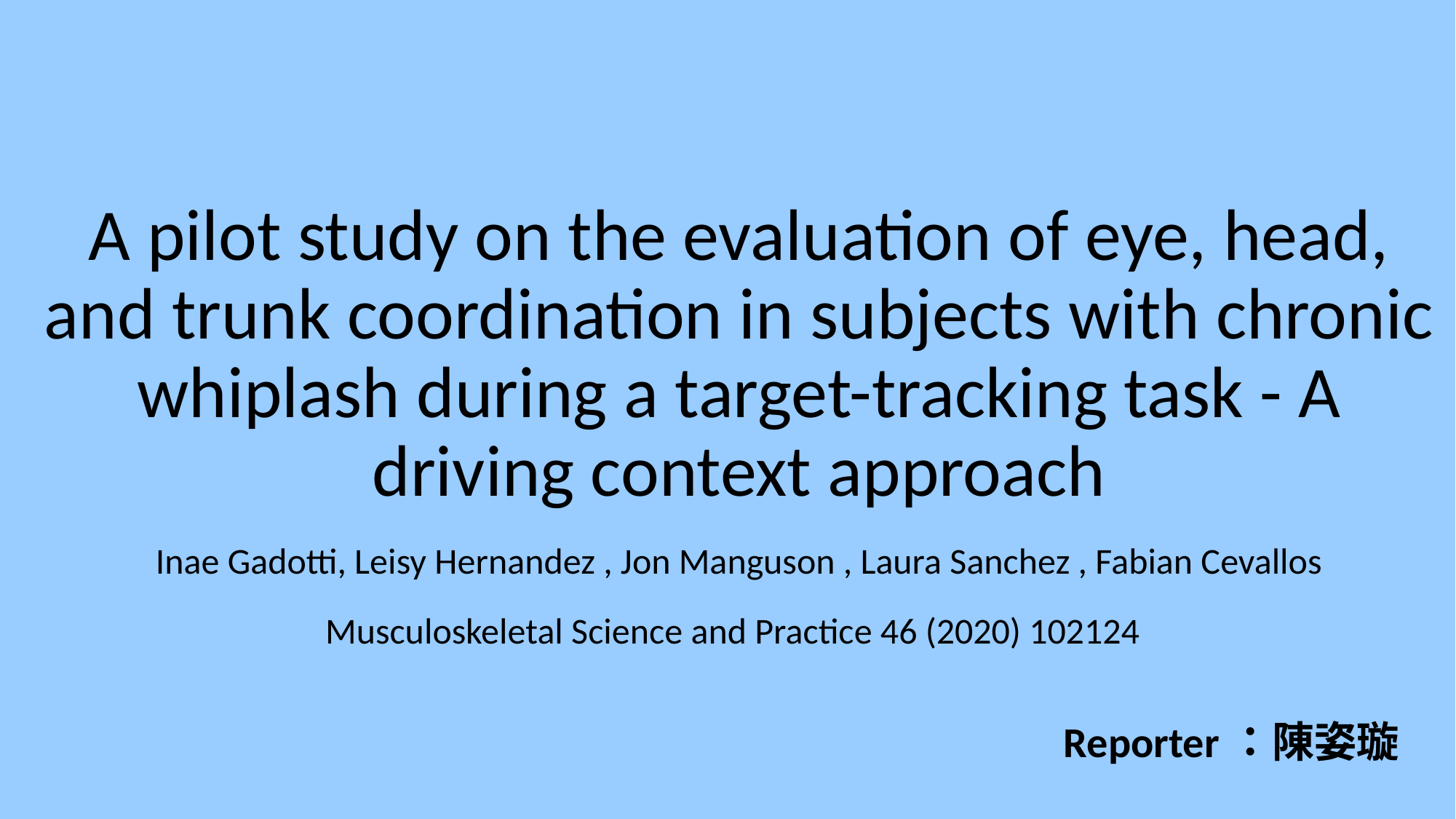

# A pilot study on the evaluation of eye, head, and trunk coordination in subjects with chronic whiplash during a target-tracking task - A driving context approach
Inae Gadotti, Leisy Hernandez , Jon Manguson , Laura Sanchez , Fabian Cevallos
Musculoskeletal Science and Practice 46 (2020) 102124
Reporter：陳姿璇